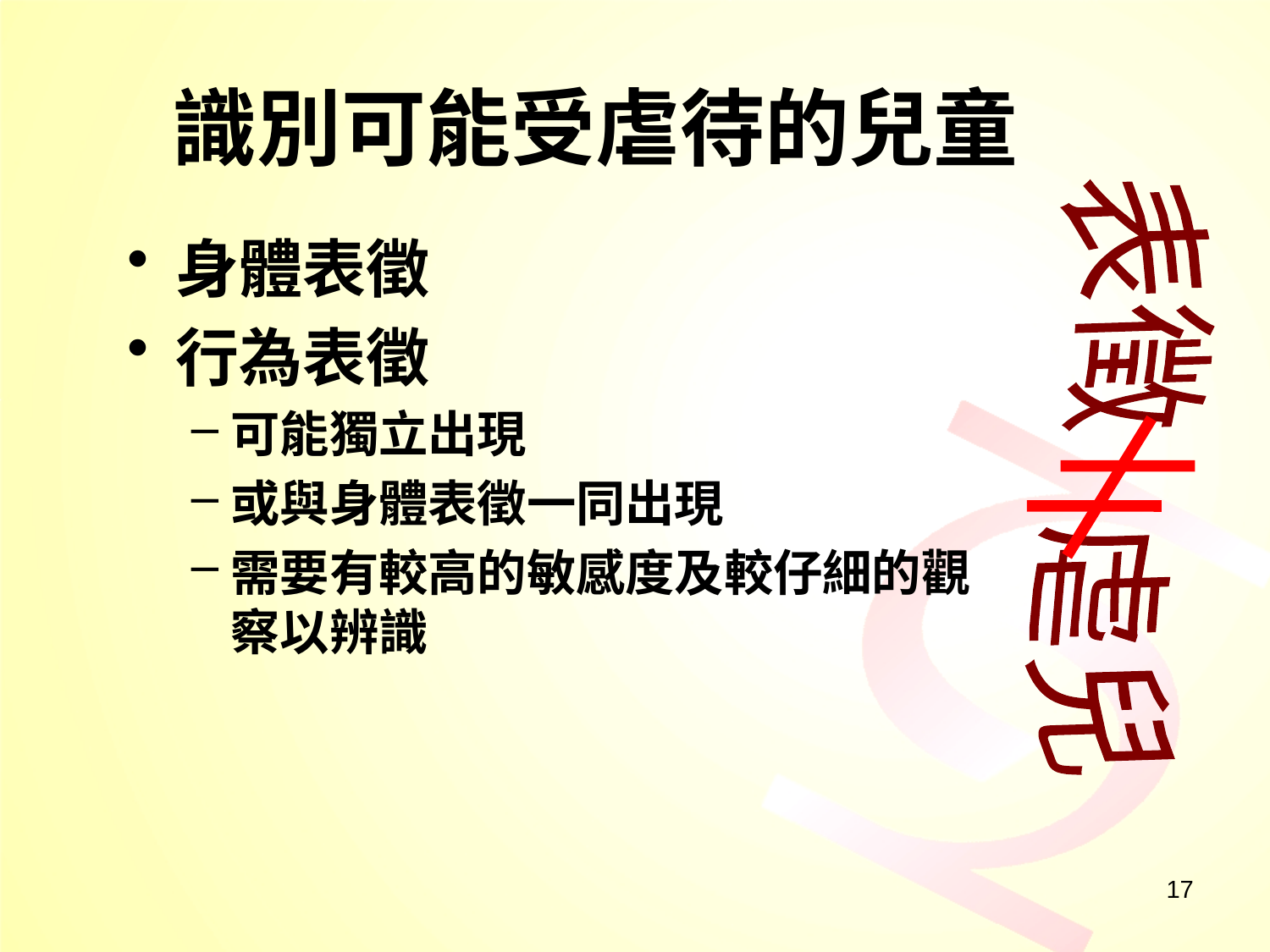

# 識別可能受虐待的兒童
身體表徵
行為表徵
可能獨立出現
或與身體表徵一同出現
需要有較高的敏感度及較仔細的觀察以辨識

表徵   虐兒

17